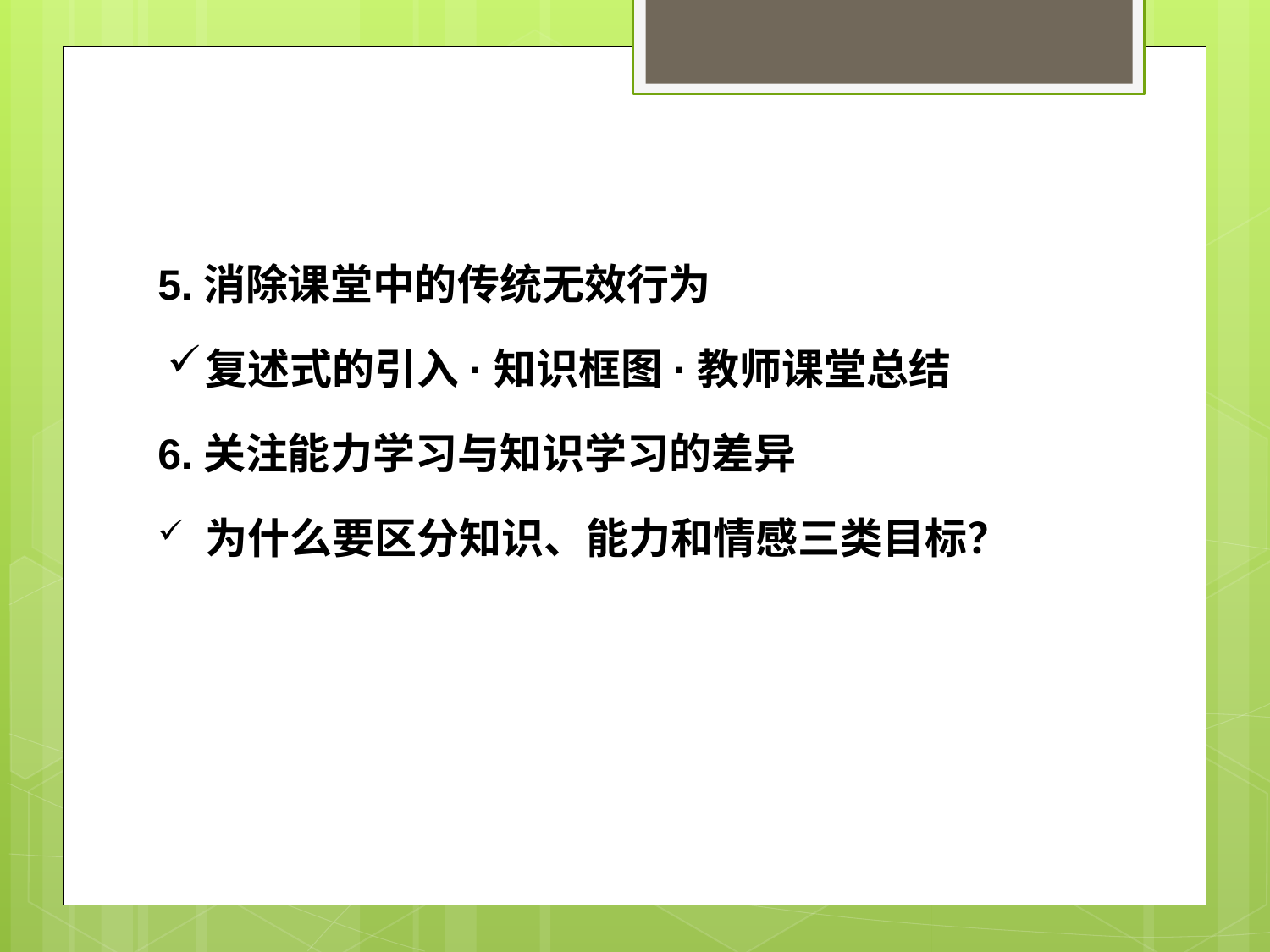

5.消除课堂中的传统无效行为
复述式的引入·知识框图·教师课堂总结
6.关注能力学习与知识学习的差异
为什么要区分知识、能力和情感三类目标？